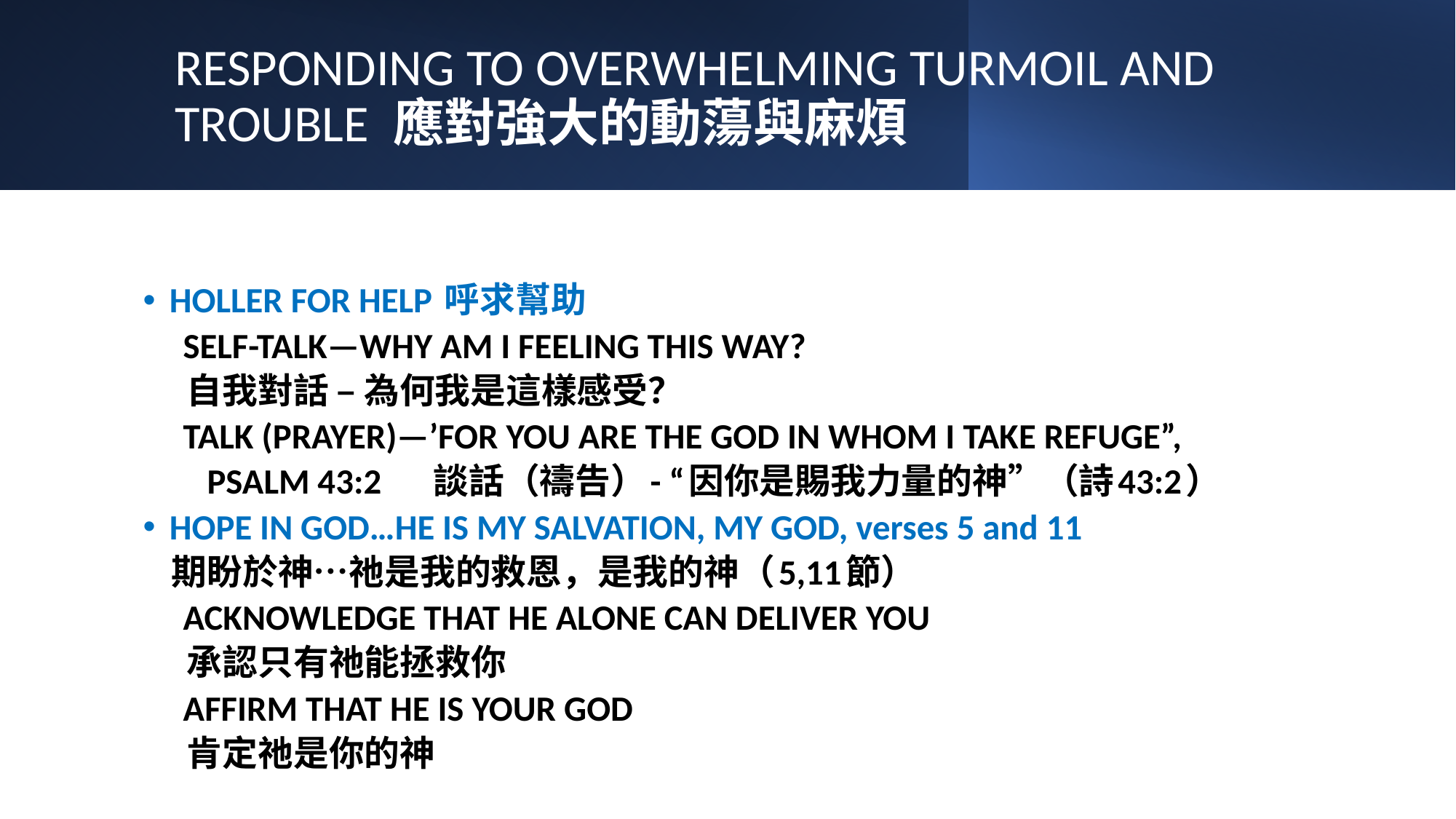

# RESPONDING TO OVERWHELMING TURMOIL AND TROUBLE 應對強大的動蕩與麻煩
HOLLER FOR HELP 呼求幫助
     SELF-TALK—WHY AM I FEELING THIS WAY?
     自我對話 – 為何我是這樣感受？
     TALK (PRAYER)—’FOR YOU ARE THE GOD IN WHOM I TAKE REFUGE”,
        PSALM 43:2      談話（禱告）- “因你是賜我力量的神”（詩43:2）
HOPE IN GOD…HE IS MY SALVATION, MY GOD, verses 5 and 11
    期盼於神…祂是我的救恩，是我的神（5,11節）
     ACKNOWLEDGE THAT HE ALONE CAN DELIVER YOU
     承認只有祂能拯救你
     AFFIRM THAT HE IS YOUR GOD
     肯定祂是你的神